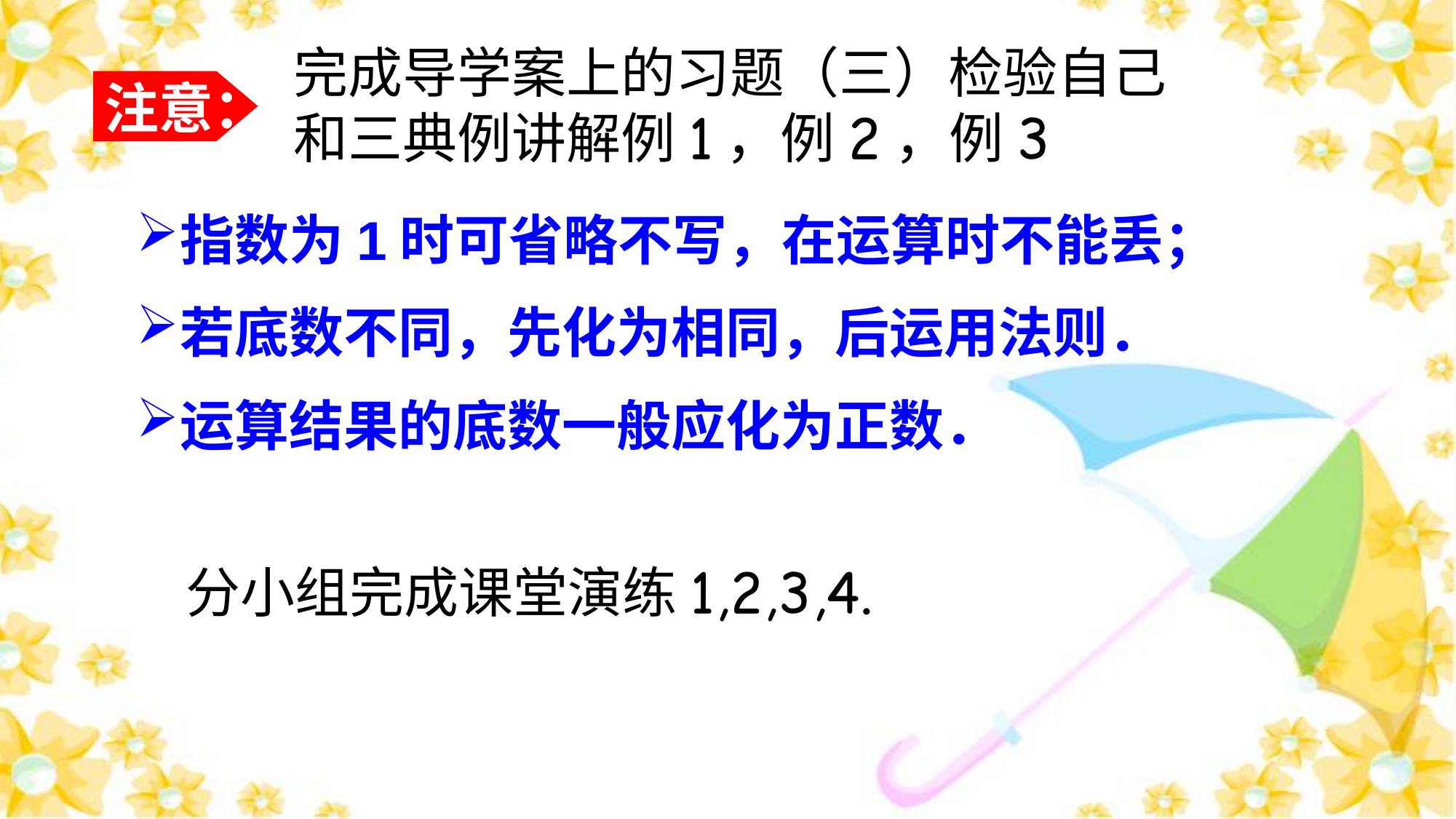

完成导学案上的习题（三）检验自己和三典例讲解例1，例2，例3
注意：

指数为1时可省略不写，在运算时不能丢；
若底数不同，先化为相同，后运用法则．
运算结果的底数一般应化为正数．
分小组完成课堂演练1,2,3,4.